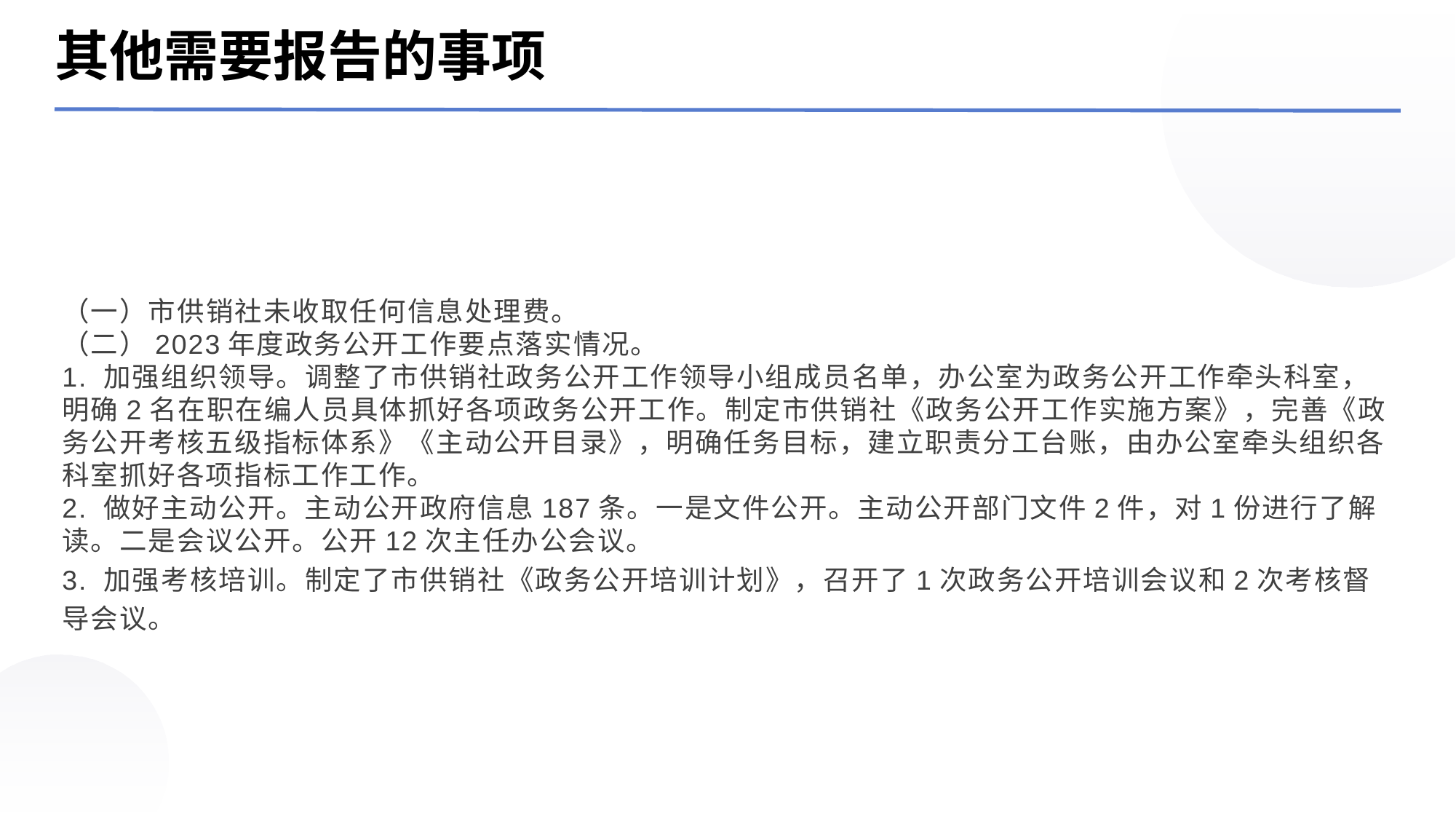

其他需要报告的事项
（一）市供销社未收取任何信息处理费。
（二）2023年度政务公开工作要点落实情况。
1. 加强组织领导。调整了市供销社政务公开工作领导小组成员名单，办公室为政务公开工作牵头科室，明确2名在职在编人员具体抓好各项政务公开工作。制定市供销社《政务公开工作实施方案》，完善《政务公开考核五级指标体系》《主动公开目录》，明确任务目标，建立职责分工台账，由办公室牵头组织各科室抓好各项指标工作工作。
2. 做好主动公开。主动公开政府信息187条。一是文件公开。主动公开部门文件2件，对1份进行了解读。二是会议公开。公开12次主任办公会议。
3. 加强考核培训。制定了市供销社《政务公开培训计划》，召开了1次政务公开培训会议和2次考核督导会议。